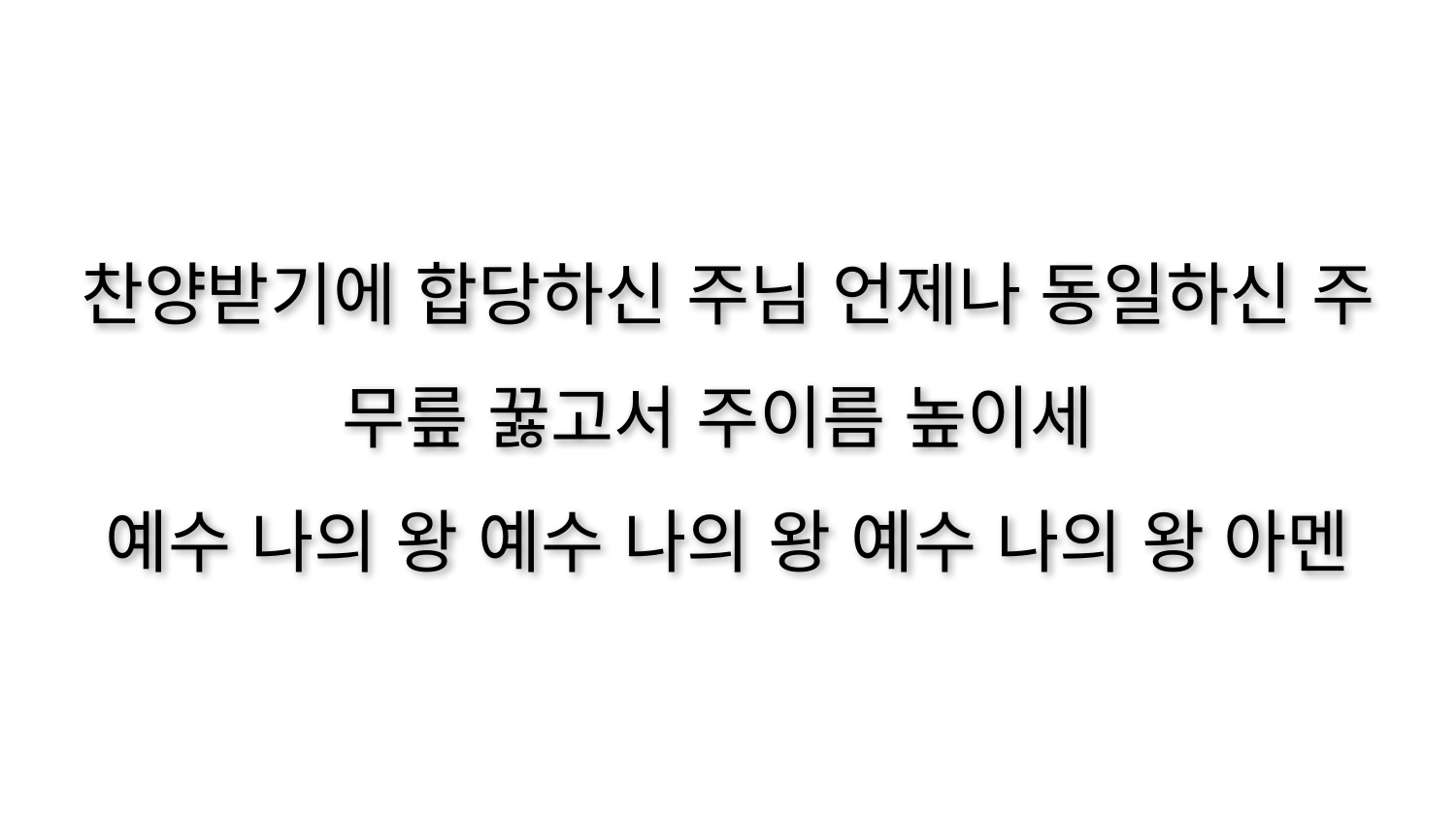

찬양받기에 합당하신 주님 언제나 동일하신 주
무릎 꿇고서 주이름 높이세
예수 나의 왕 예수 나의 왕 예수 나의 왕 아멘